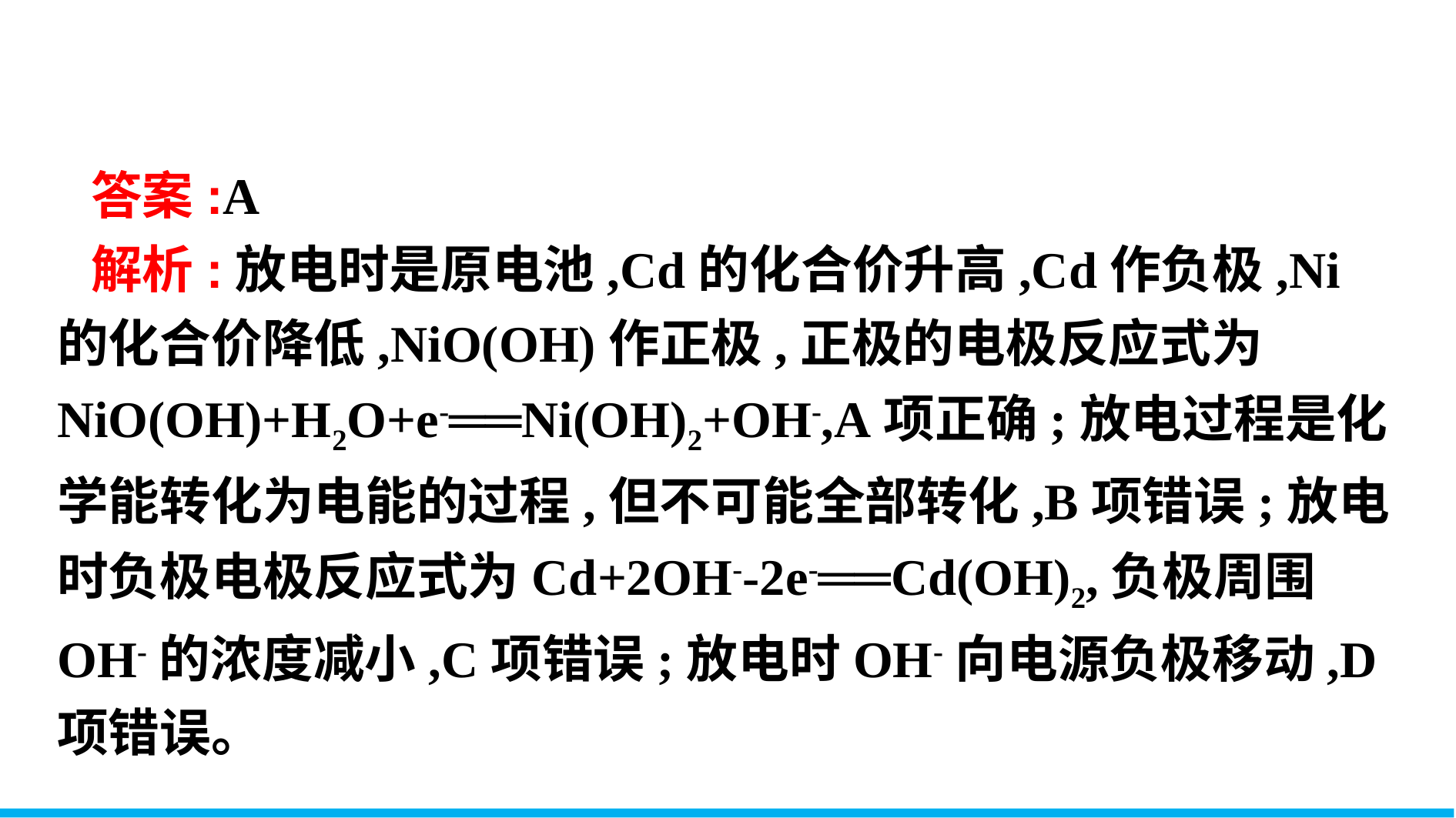

答案:A
解析:放电时是原电池,Cd的化合价升高,Cd作负极,Ni的化合价降低,NiO(OH)作正极,正极的电极反应式为NiO(OH)+H2O+e-══Ni(OH)2+OH-,A项正确;放电过程是化学能转化为电能的过程,但不可能全部转化,B项错误;放电时负极电极反应式为Cd+2OH--2e-══Cd(OH)2,负极周围OH-的浓度减小,C项错误;放电时OH-向电源负极移动,D项错误。